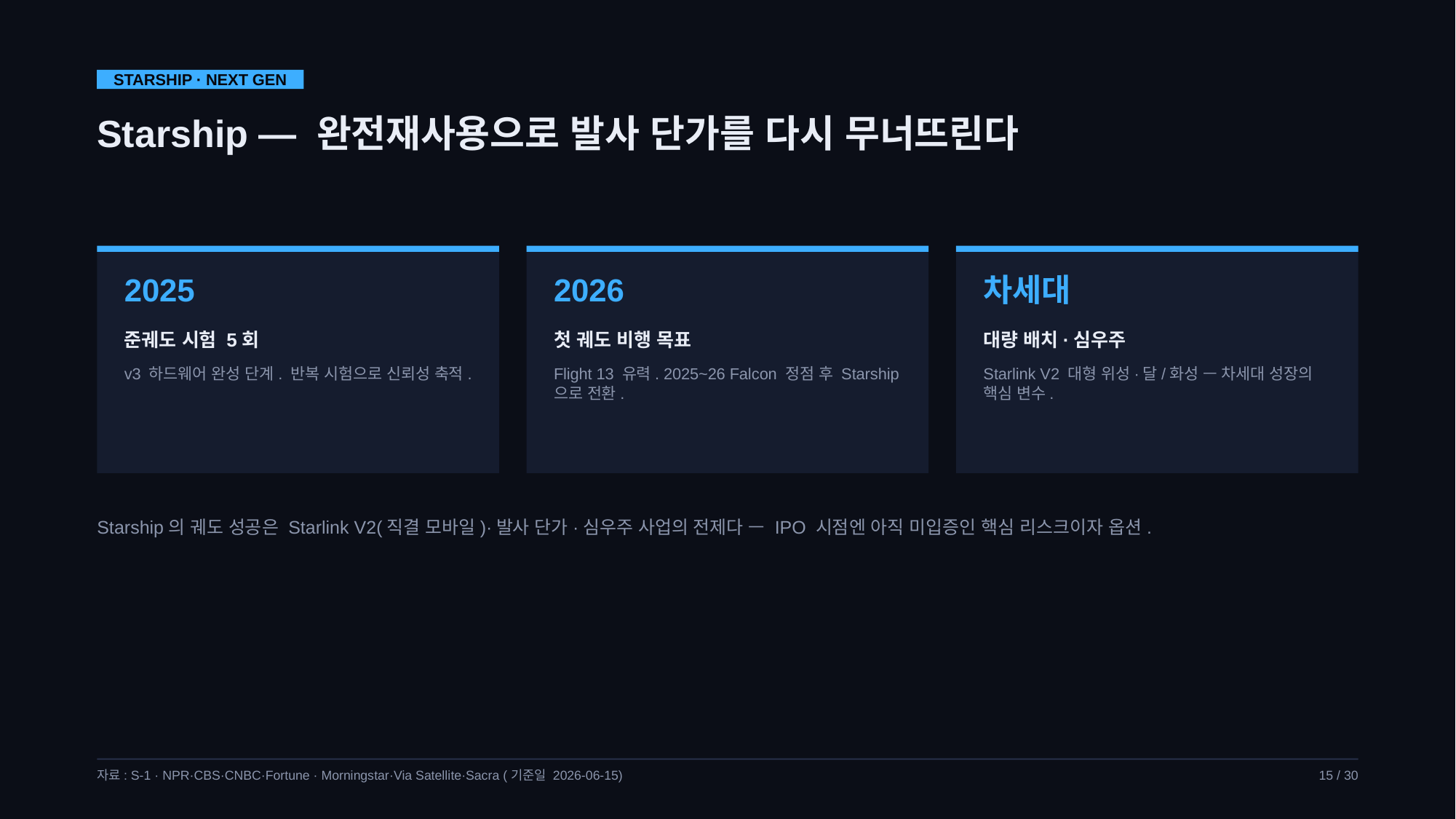

STARSHIP · NEXT GEN
Starship — 완전재사용으로 발사 단가를 다시 무너뜨린다

2025
2026
차세대
준궤도 시험 5회
첫 궤도 비행 목표
대량 배치·심우주
v3 하드웨어 완성 단계. 반복 시험으로 신뢰성 축적.
Flight 13 유력. 2025~26 Falcon 정점 후 Starship으로 전환.
Starlink V2 대형 위성·달/화성 — 차세대 성장의 핵심 변수.
Starship의 궤도 성공은 Starlink V2(직결 모바일)·발사 단가·심우주 사업의 전제다 — IPO 시점엔 아직 미입증인 핵심 리스크이자 옵션.

자료: S-1 · NPR·CBS·CNBC·Fortune · Morningstar·Via Satellite·Sacra (기준일 2026-06-15)
15 / 30